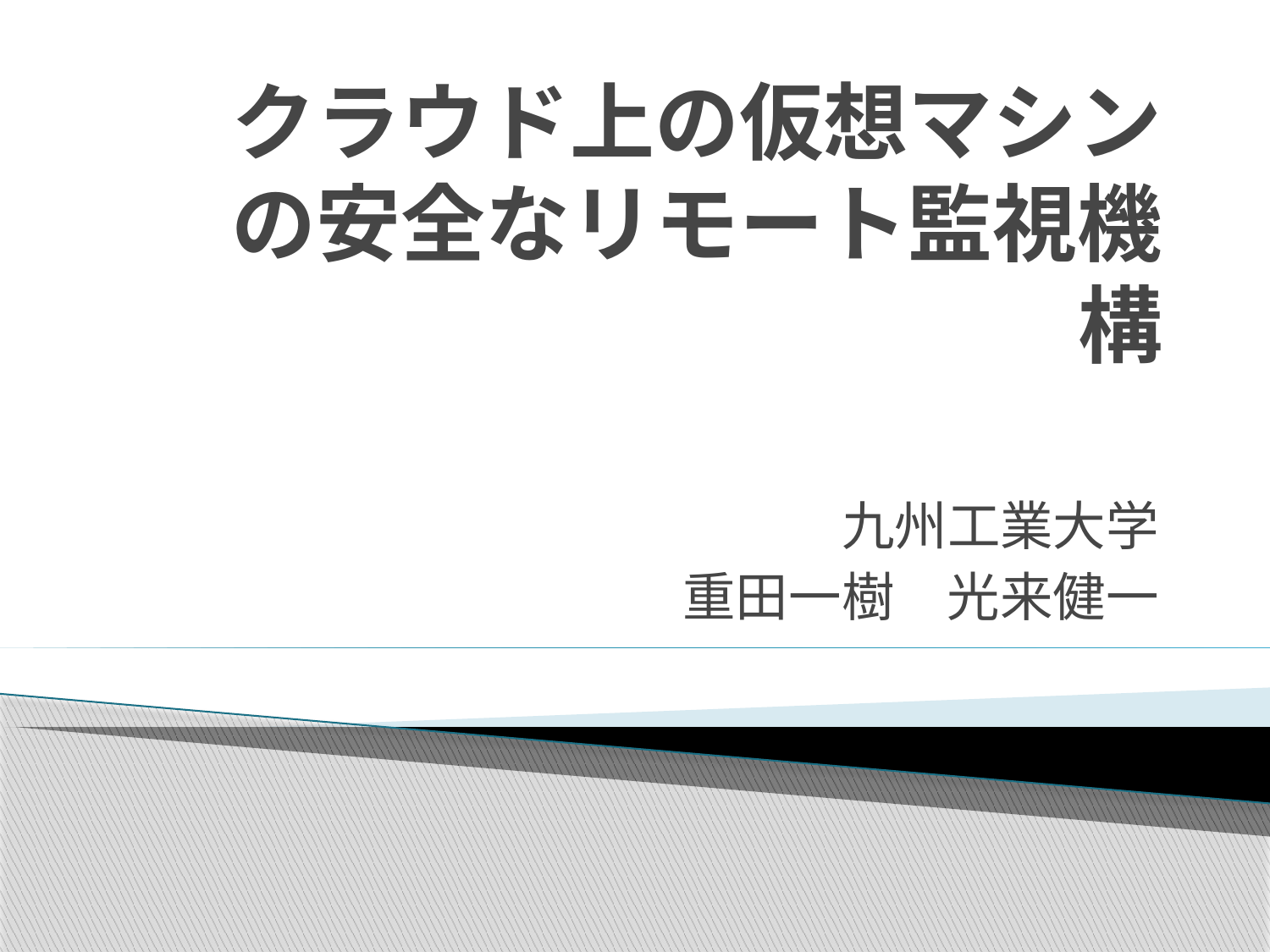

# クラウド上の仮想マシンの安全なリモート監視機構

九州工業大学
重田一樹　光来健一